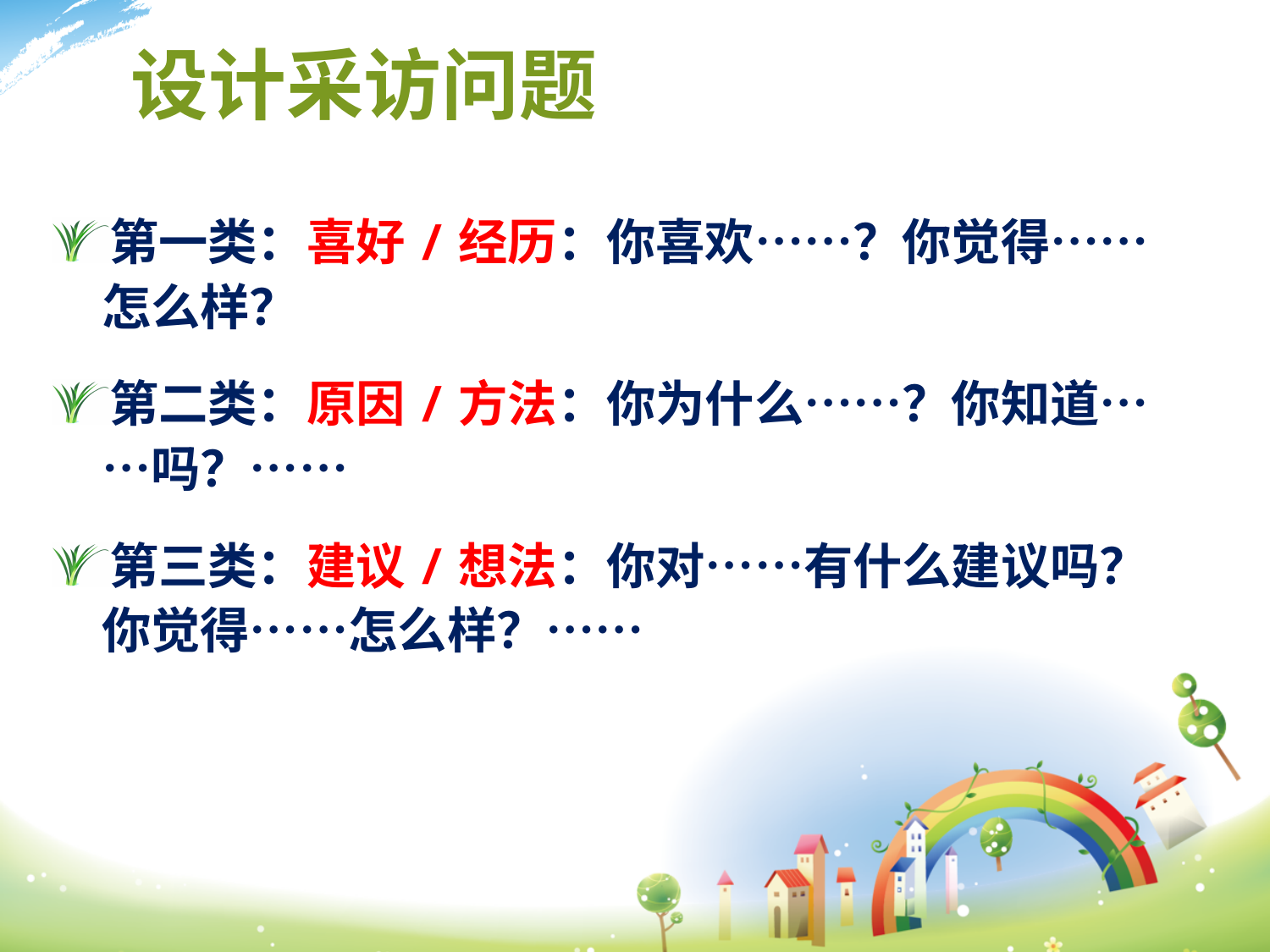

# 设计采访问题
第一类：喜好/经历：你喜欢……？你觉得……怎么样？
第二类：原因/方法：你为什么……？你知道……吗？……
第三类：建议/想法：你对……有什么建议吗？你觉得……怎么样？……